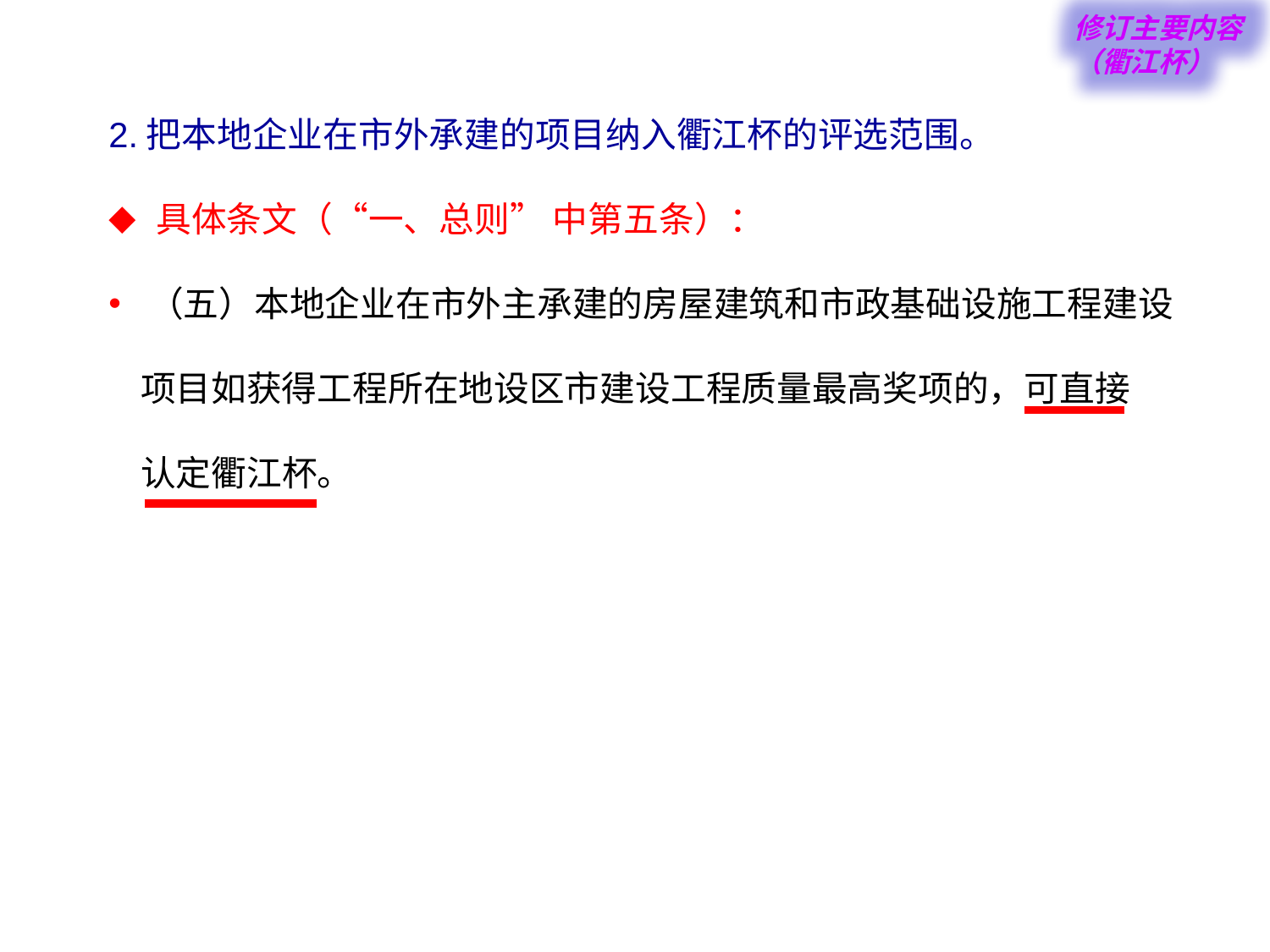

修订主要内容（衢江杯）
2.把本地企业在市外承建的项目纳入衢江杯的评选范围。
具体条文（“一、总则” 中第五条）：
（五）本地企业在市外主承建的房屋建筑和市政基础设施工程建设
   项目如获得工程所在地设区市建设工程质量最高奖项的，可直接
   认定衢江杯。